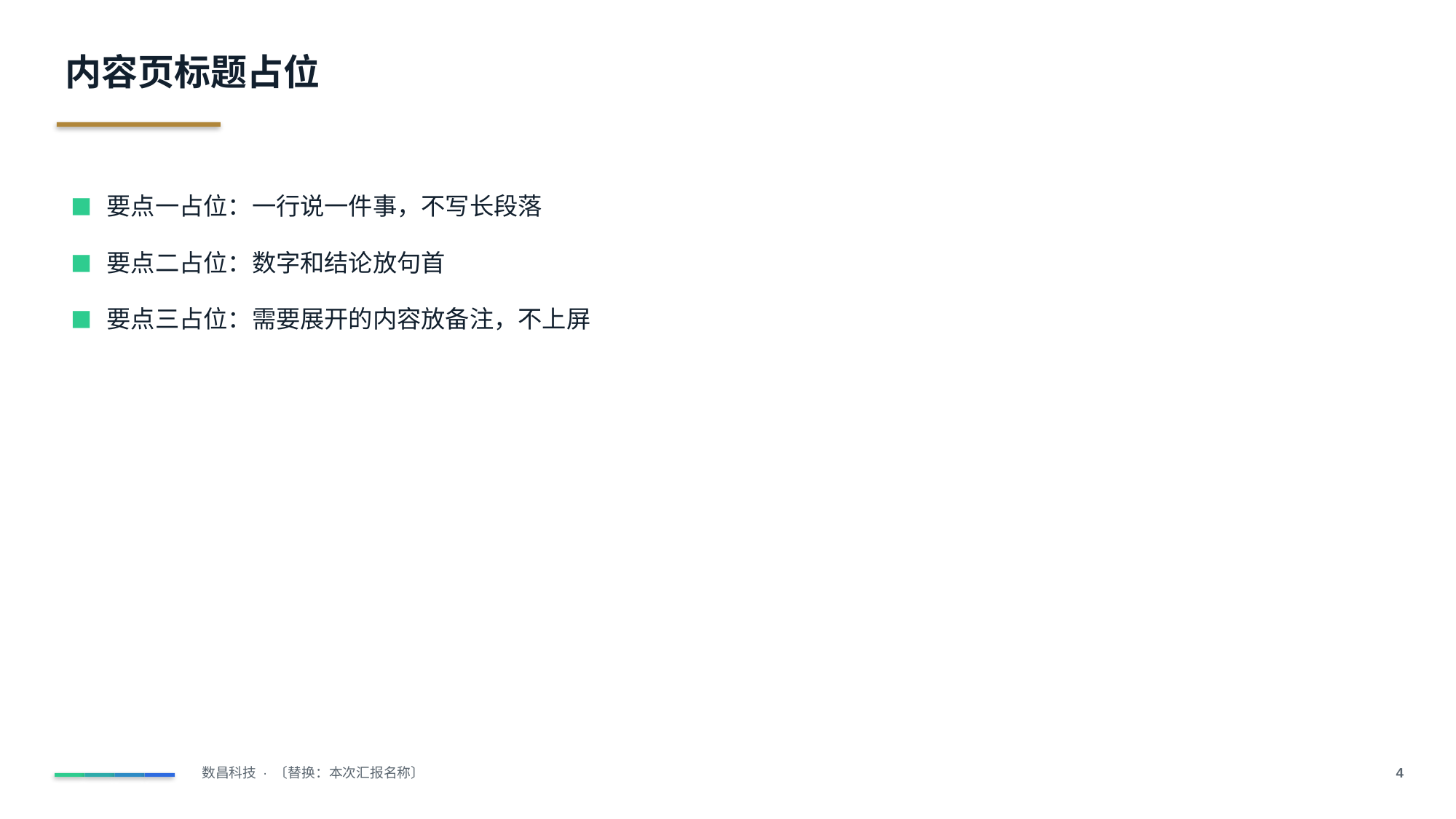

内容页标题占位

■  要点一占位：一行说一件事，不写长段落
■  要点二占位：数字和结论放句首
■  要点三占位：需要展开的内容放备注，不上屏
数昌科技 · 〔替换：本次汇报名称〕
4